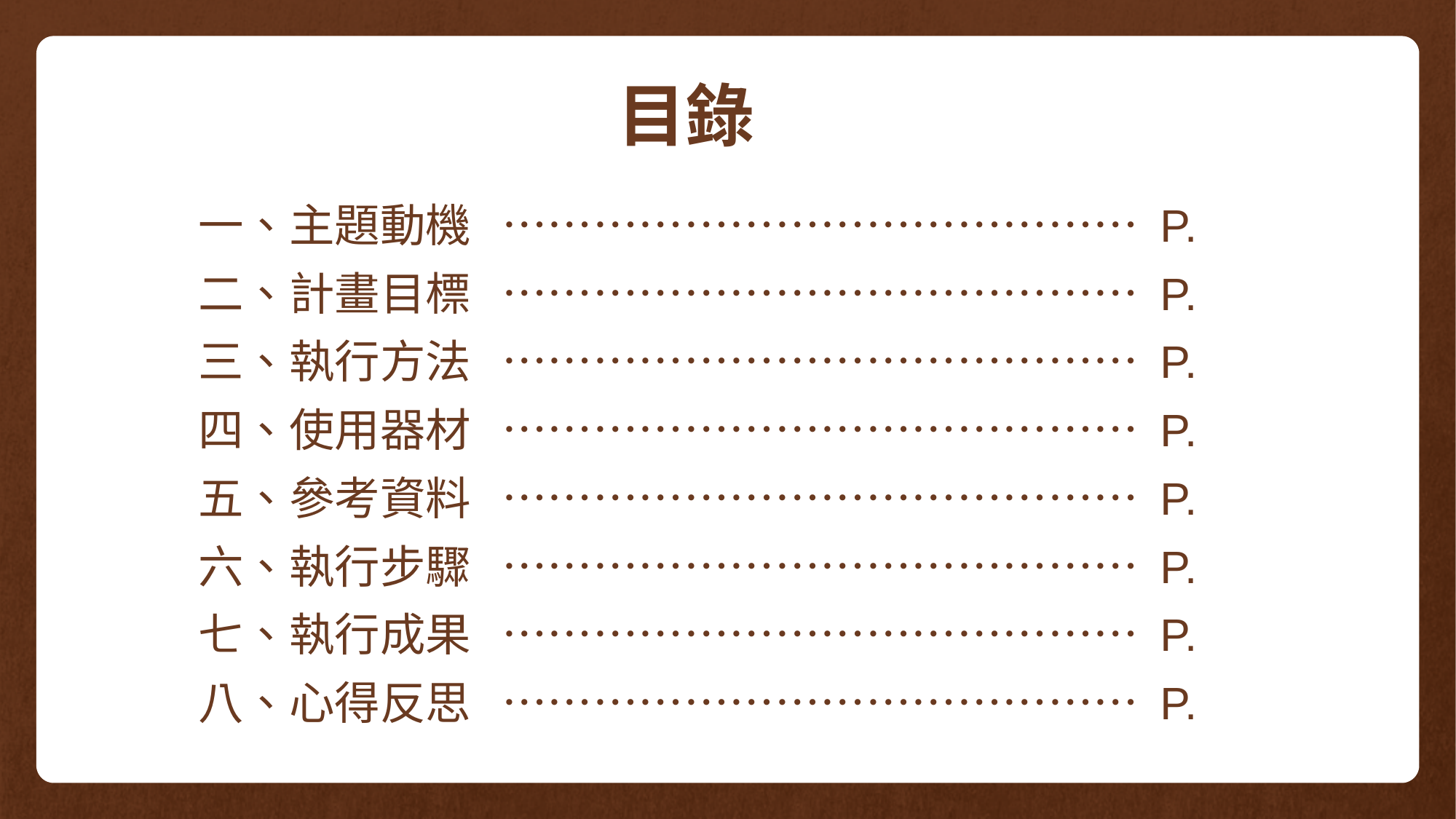

# 目錄
一、主題動機   …………………………………… P.
二、計畫目標   …………………………………… P.
三、執行方法   …………………………………… P.
四、使用器材   …………………………………… P.
五、參考資料   …………………………………… P.
六、執行步驟   …………………………………… P.
七、執行成果   …………………………………… P.
八、心得反思   …………………………………… P.